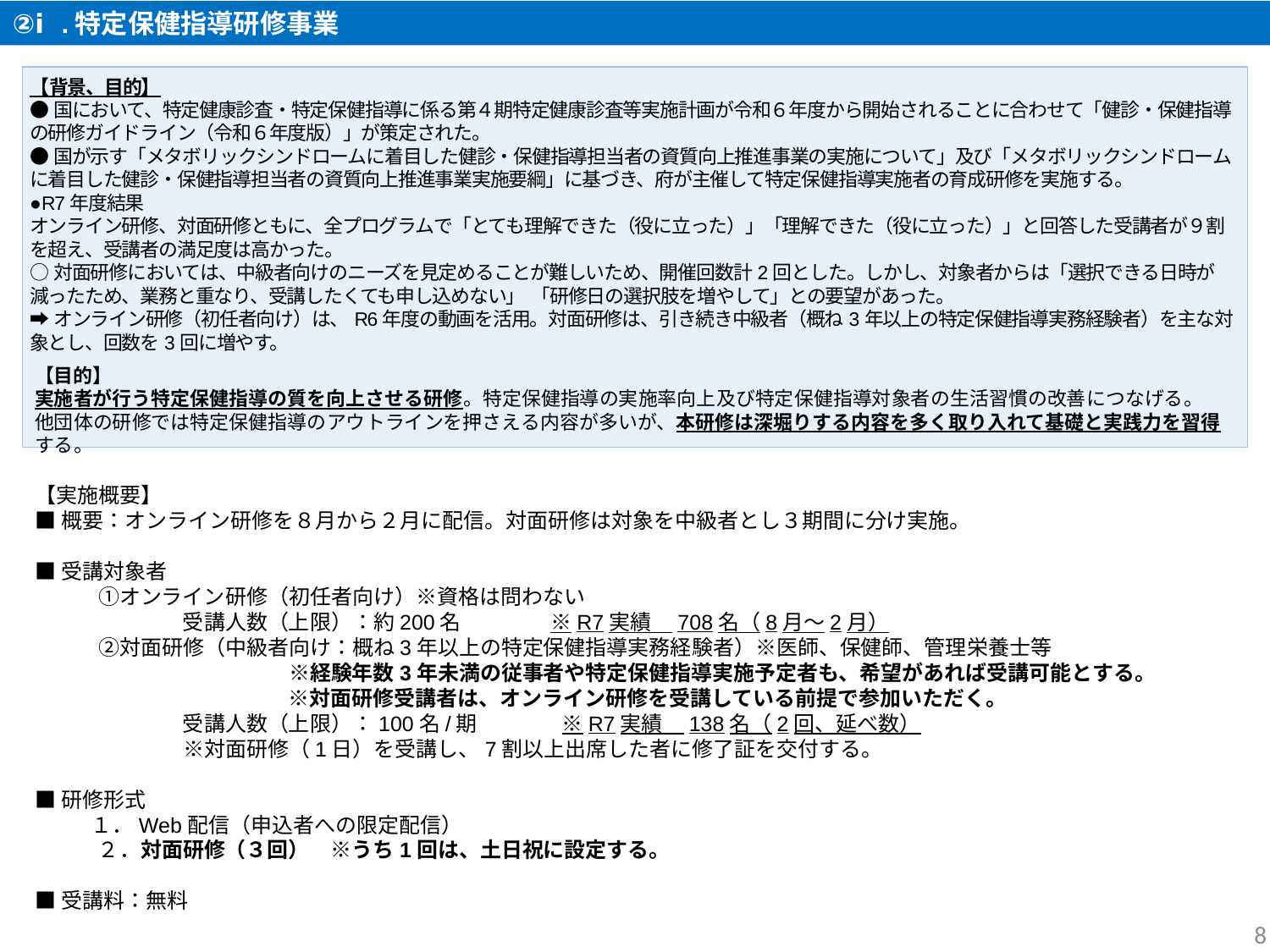

②ⅰ.特定保健指導研修事業
【背景、目的】
●国において、特定健康診査・特定保健指導に係る第４期特定健康診査等実施計画が令和６年度から開始されることに合わせて「健診・保健指導の研修ガイドライン（令和６年度版）」が策定された。
●国が示す「メタボリックシンドロームに着目した健診・保健指導担当者の資質向上推進事業の実施について」及び「メタボリックシンドロームに着目した健診・保健指導担当者の資質向上推進事業実施要綱」に基づき、府が主催して特定保健指導実施者の育成研修を実施する。
●R7年度結果
オンライン研修、対面研修ともに、全プログラムで「とても理解できた（役に立った）」「理解できた（役に立った）」と回答した受講者が９割を超え、受講者の満足度は高かった。
○対面研修においては、中級者向けのニーズを見定めることが難しいため、開催回数計2回とした。しかし、対象者からは「選択できる日時が減ったため、業務と重なり、受講したくても申し込めない」  「研修日の選択肢を増やして」との要望があった。
➡オンライン研修（初任者向け）は、R6年度の動画を活用。対面研修は、引き続き中級者（概ね3年以上の特定保健指導実務経験者）を主な対象とし、回数を3回に増やす。

【目的】
実施者が行う特定保健指導の質を向上させる研修。特定保健指導の実施率向上及び特定保健指導対象者の生活習慣の改善につなげる。
他団体の研修では特定保健指導のアウトラインを押さえる内容が多いが、本研修は深堀りする内容を多く取り入れて基礎と実践力を習得する。
【実施概要】
■概要：オンライン研修を８月から２月に配信。対面研修は対象を中級者とし３期間に分け実施。

■受講対象者
　　　①オンライン研修（初任者向け）※資格は問わない
　　　　　　　受講人数（上限）：約200名　　　 　※R7実績　708名（8月～2月）
　　　②対面研修（中級者向け：概ね3年以上の特定保健指導実務経験者）※医師、保健師、管理栄養士等
　　　　　　　　　　　　※経験年数3年未満の従事者や特定保健指導実施予定者も、希望があれば受講可能とする。
　　　　　　　　　　　　※対面研修受講者は、オンライン研修を受講している前提で参加いただく。
　　　　　　　受講人数（上限）：100名/期　　　　※R7実績　138名（2回、延べ数）
　　　　　　　※対面研修（1日）を受講し、7割以上出席した者に修了証を交付する。

■研修形式
  　　１．Web配信（申込者への限定配信）
　　　２．対面研修（３回）　※うち1回は、土日祝に設定する。

■受講料：無料
8